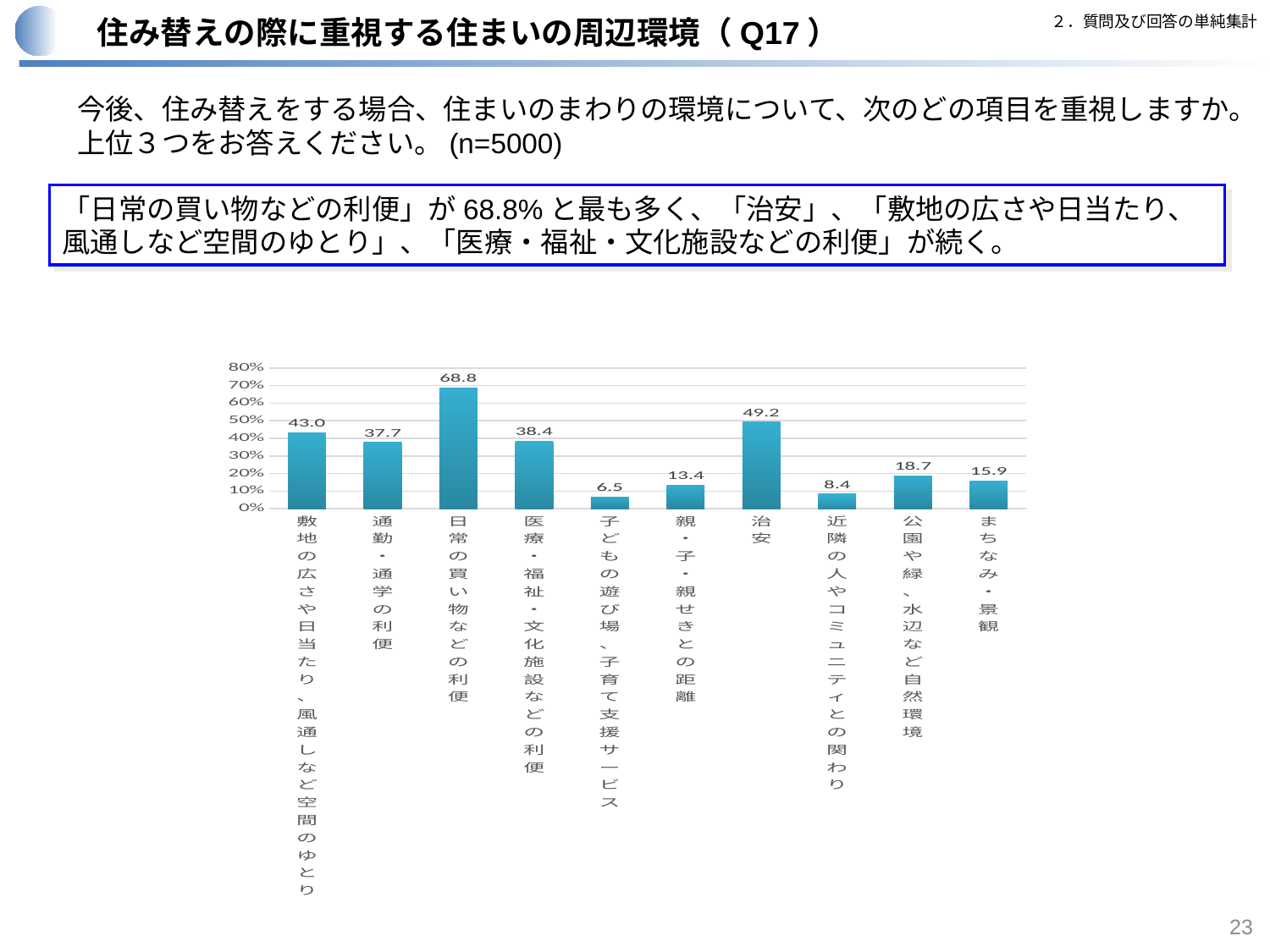

２．質問及び回答の単純集計

住み替えの際に重視する住まいの周辺環境（Q17）

今後、住み替えをする場合、住まいのまわりの環境について、次のどの項目を重視しますか。上位３つをお答えください。(n=5000)
「日常の買い物などの利便」が68.8%と最も多く、「治安」、「敷地の広さや日当たり、風通しなど空間のゆとり」、「医療・福祉・文化施設などの利便」が続く。

### Chart

| Category |  |
|---|---|
| 敷地の広さや日当たり、風通しなど空間のゆとり | 42.98 |
| 通勤・通学の利便 | 37.66 |
| 日常の買い物などの利便 | 68.84 |
| 医療・福祉・文化施設などの利便 | 38.36 |
| 子どもの遊び場、子育て支援サービス | 6.54 |
| 親・子・親せきとの距離 | 13.4 |
| 治安 | 49.22 |
| 近隣の人やコミュニティとの関わり | 8.38 |
| 公園や緑、水辺など自然環境 | 18.74 |
| まちなみ・景観 | 15.88 |
23